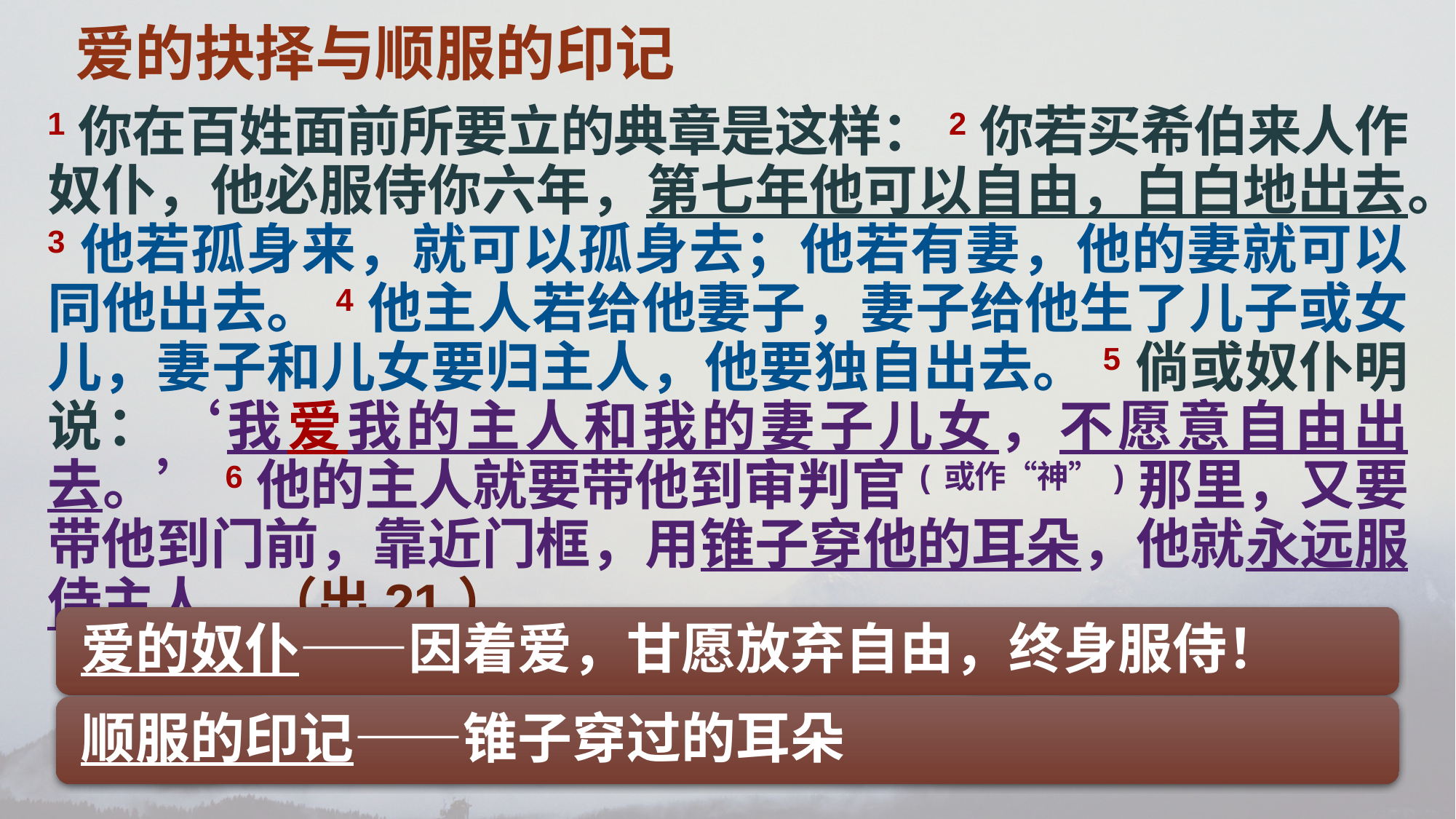

爱的抉择与顺服的印记
1你在百姓面前所要立的典章是这样：2你若买希伯来人作奴仆，他必服侍你六年，第七年他可以自由，白白地出去。3他若孤身来，就可以孤身去；他若有妻，他的妻就可以同他出去。4他主人若给他妻子，妻子给他生了儿子或女儿，妻子和儿女要归主人，他要独自出去。5倘或奴仆明说：‘我爱我的主人和我的妻子儿女，不愿意自由出去。’6他的主人就要带他到审判官(或作“神”)那里，又要带他到门前，靠近门框，用锥子穿他的耳朵，他就永远服侍主人。（出21）
爱的奴仆——因着爱，甘愿放弃自由，终身服侍！
顺服的印记——锥子穿过的耳朵